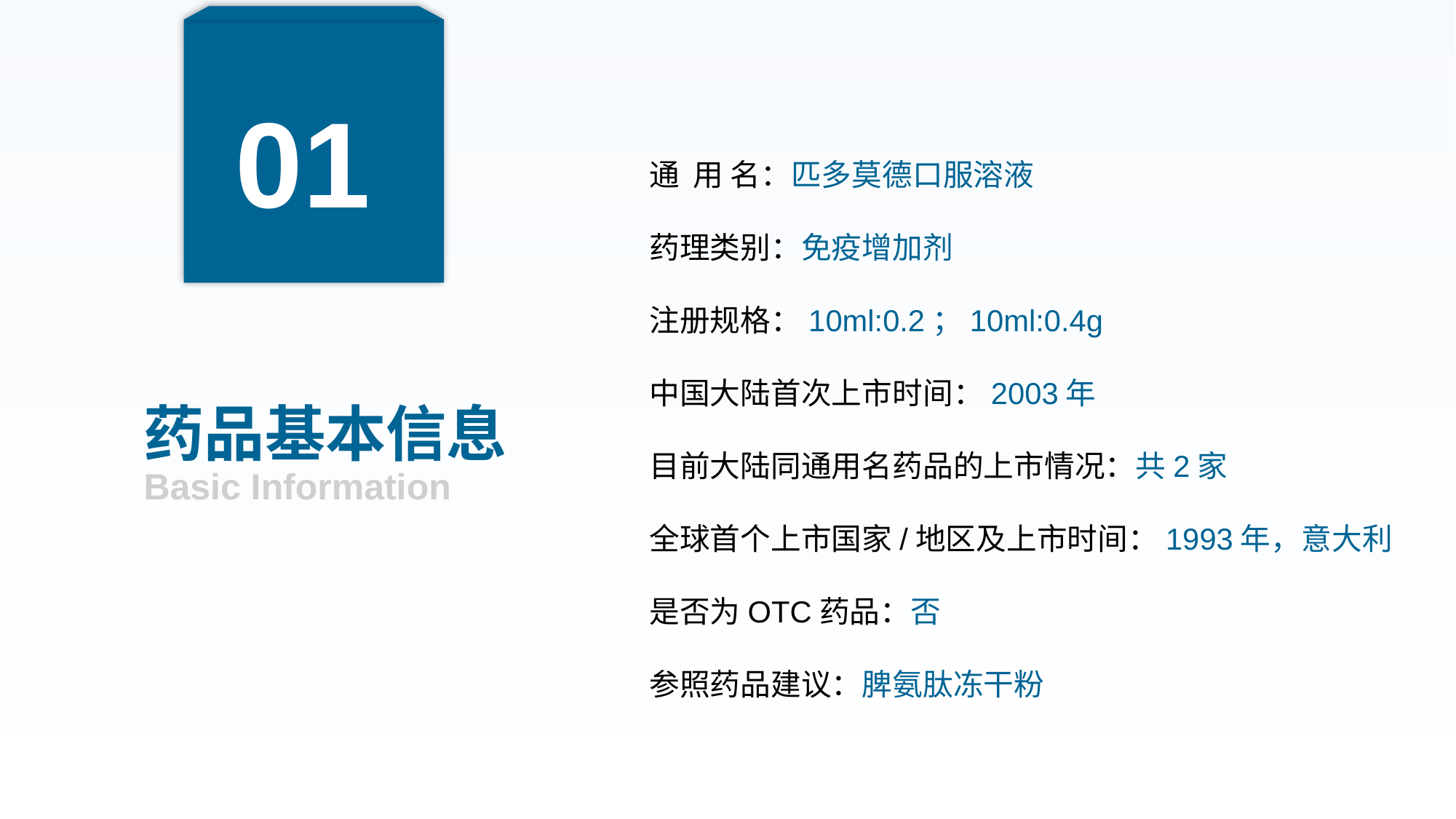

01
通  用 名：匹多莫德口服溶液
药理类别：免疫增加剂
注册规格：10ml:0.2；10ml:0.4g
中国大陆首次上市时间：2003年
目前大陆同通用名药品的上市情况：共2家
全球首个上市国家/地区及上市时间：1993年，意大利
是否为OTC药品：否
参照药品建议：脾氨肽冻干粉
药品基本信息
Basic Information